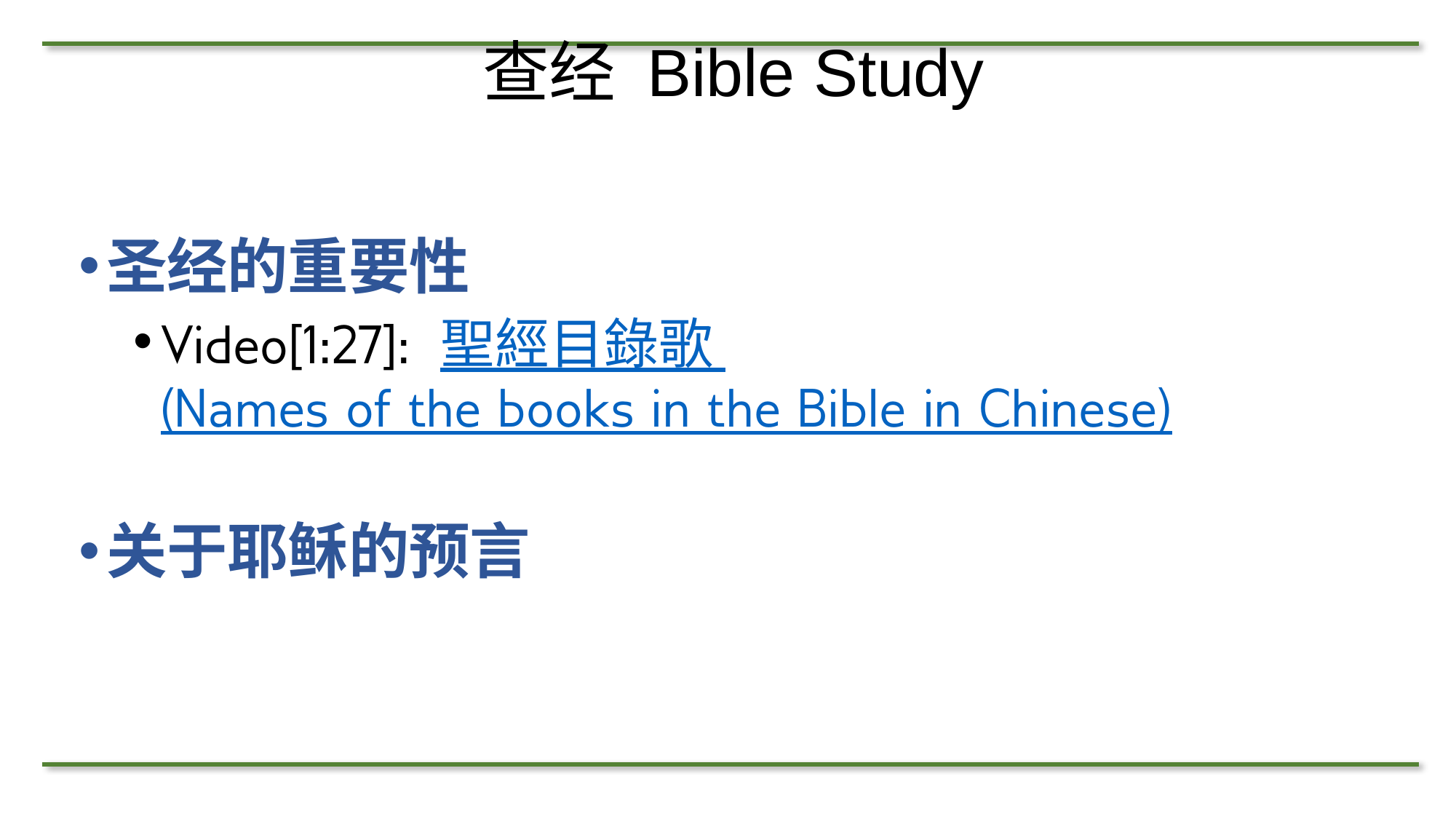

# 查经 Bible Study

圣经的重要性
Video[1:27]: 聖經目錄歌 (Names of the books in the Bible in Chinese)

关于耶稣的预言